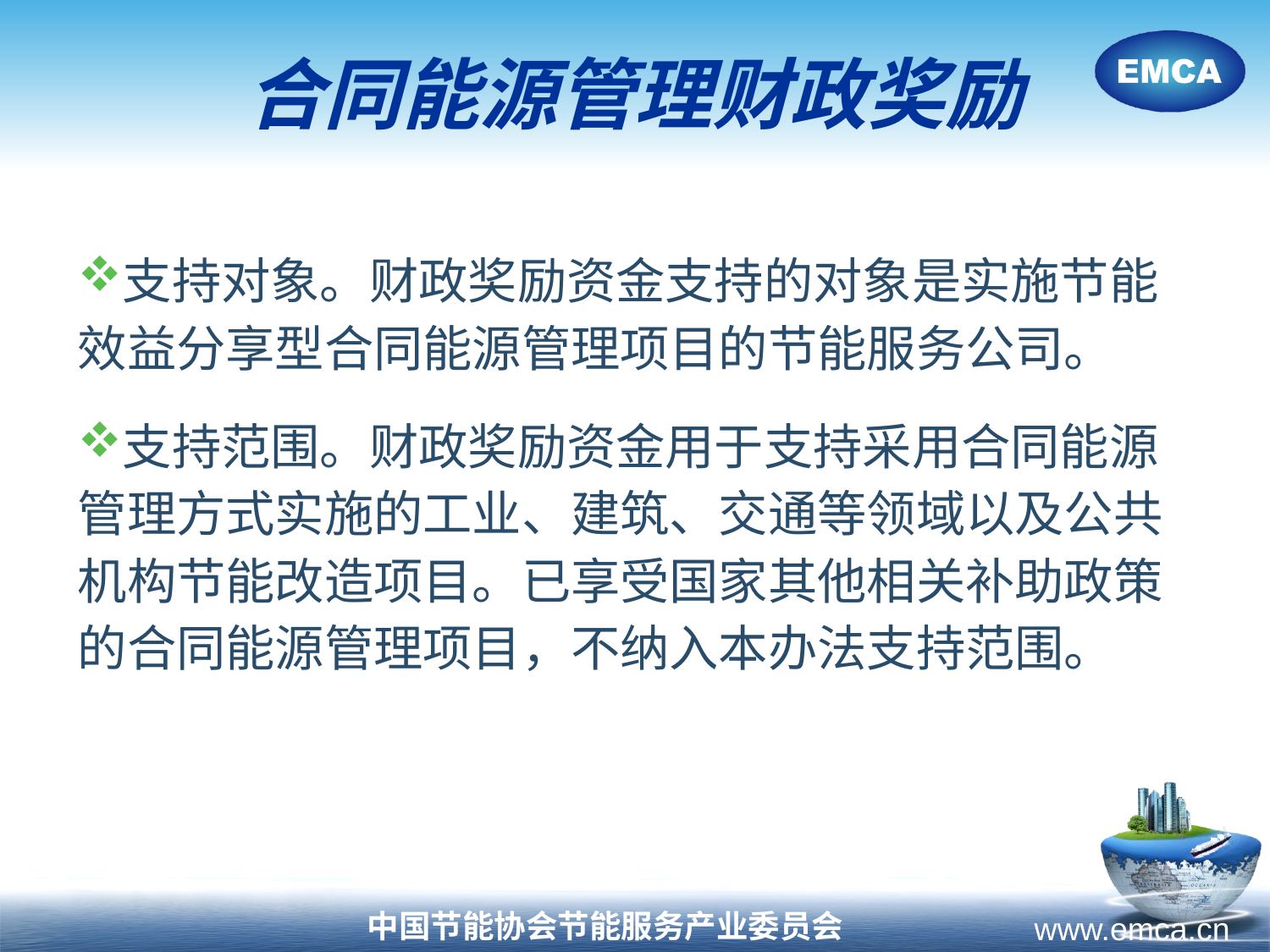

合同能源管理财政奖励
支持对象。财政奖励资金支持的对象是实施节能效益分享型合同能源管理项目的节能服务公司。
支持范围。财政奖励资金用于支持采用合同能源管理方式实施的工业、建筑、交通等领域以及公共机构节能改造项目。已享受国家其他相关补助政策的合同能源管理项目，不纳入本办法支持范围。